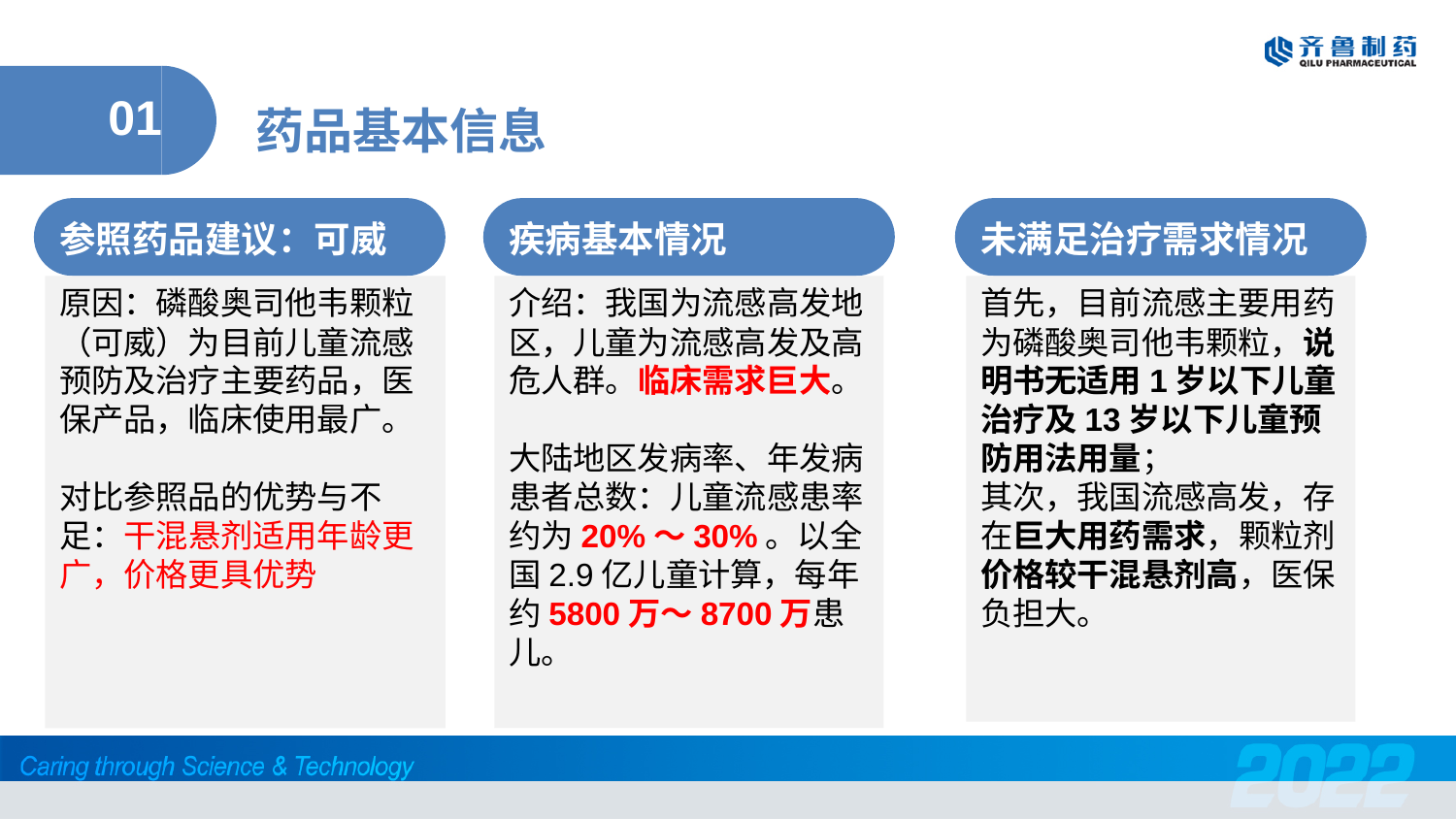

药品基本信息
01
参照药品建议：可威
疾病基本情况
未满足治疗需求情况
原因：磷酸奥司他韦颗粒（可威）为目前儿童流感预防及治疗主要药品，医保产品，临床使用最广。

对比参照品的优势与不足：干混悬剂适用年龄更广，价格更具优势

介绍：我国为流感高发地区，儿童为流感高发及高危人群。临床需求巨大。

大陆地区发病率、年发病患者总数：儿童流感患率约为20%～30%。以全国2.9亿儿童计算，每年约5800万～8700万患儿。

首先，目前流感主要用药为磷酸奥司他韦颗粒，说明书无适用1岁以下儿童治疗及13岁以下儿童预防用法用量；
其次，我国流感高发，存在巨大用药需求，颗粒剂价格较干混悬剂高，医保负担大。